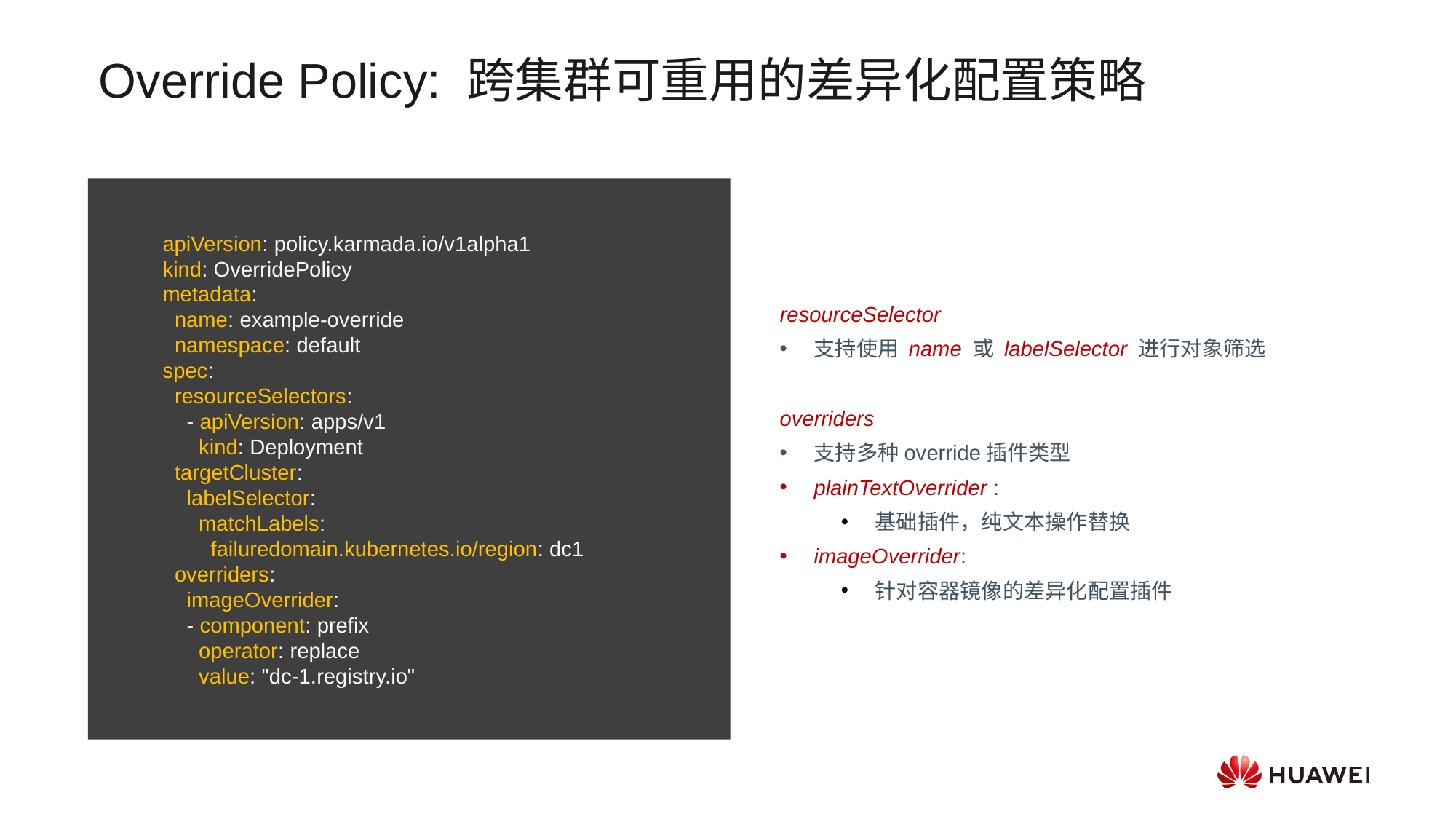

# Override Policy: 跨集群可重用的差异化配置策略
resourceSelector
支持使用 name 或 labelSelector 进行对象筛选

overriders
支持多种override插件类型
plainTextOverrider :
基础插件，纯文本操作替换
imageOverrider:
针对容器镜像的差异化配置插件
apiVersion: policy.karmada.io/v1alpha1
kind: OverridePolicy
metadata:
  name: example-override
  namespace: default
spec:
  resourceSelectors:
    - apiVersion: apps/v1
      kind: Deployment
  targetCluster:
    labelSelector:
      matchLabels:
        failuredomain.kubernetes.io/region: dc1
  overriders:
    imageOverrider:
    - component: prefix
      operator: replace
      value: "dc-1.registry.io"